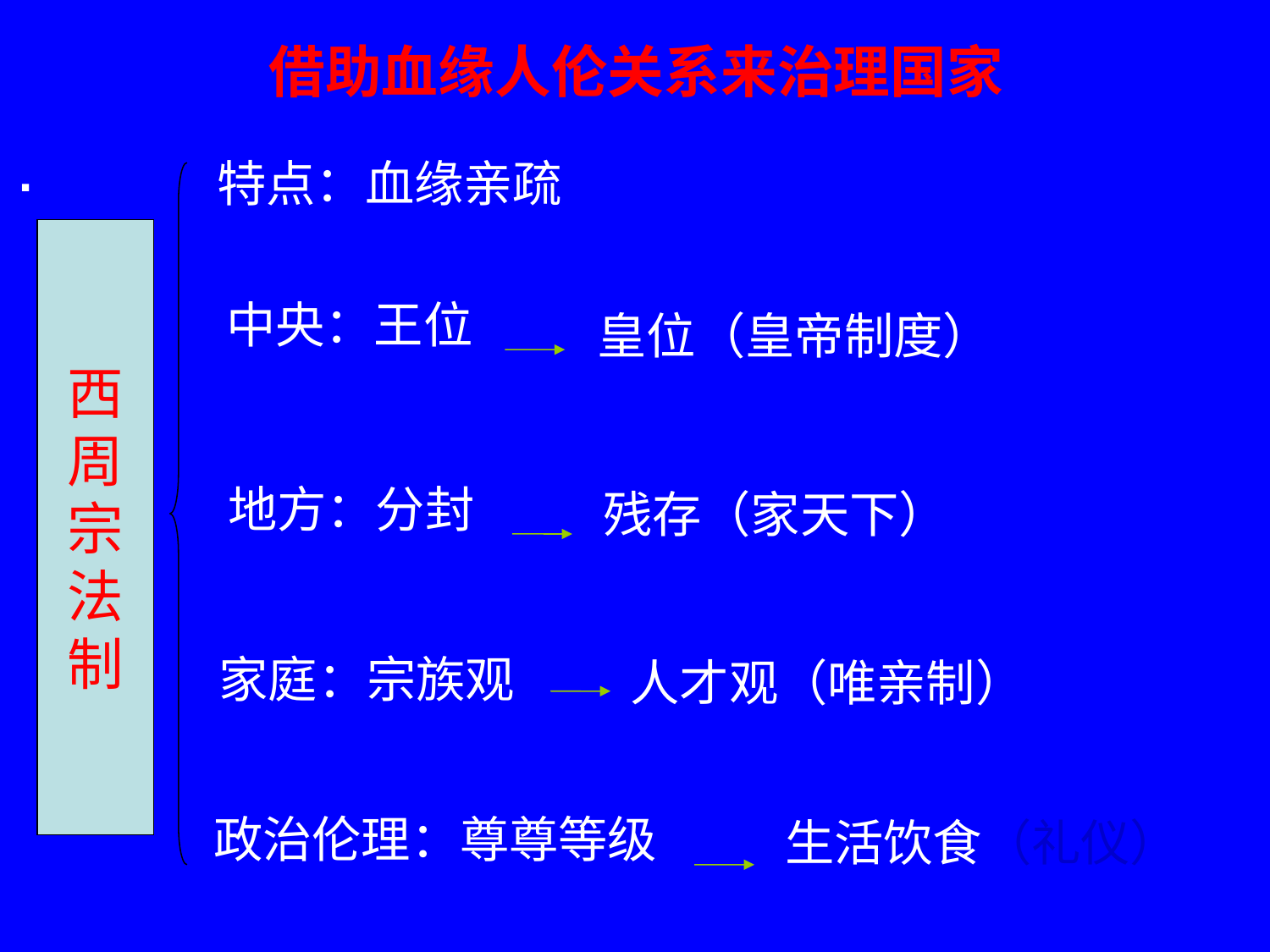

# 借助血缘人伦关系来治理国家
.
特点：血缘亲疏

西
周
宗
法
制
中央：王位
皇位（皇帝制度）

地方：分封
残存（家天下）

家庭：宗族观
人才观（唯亲制）

政治伦理：尊尊等级
生活饮食（礼仪）